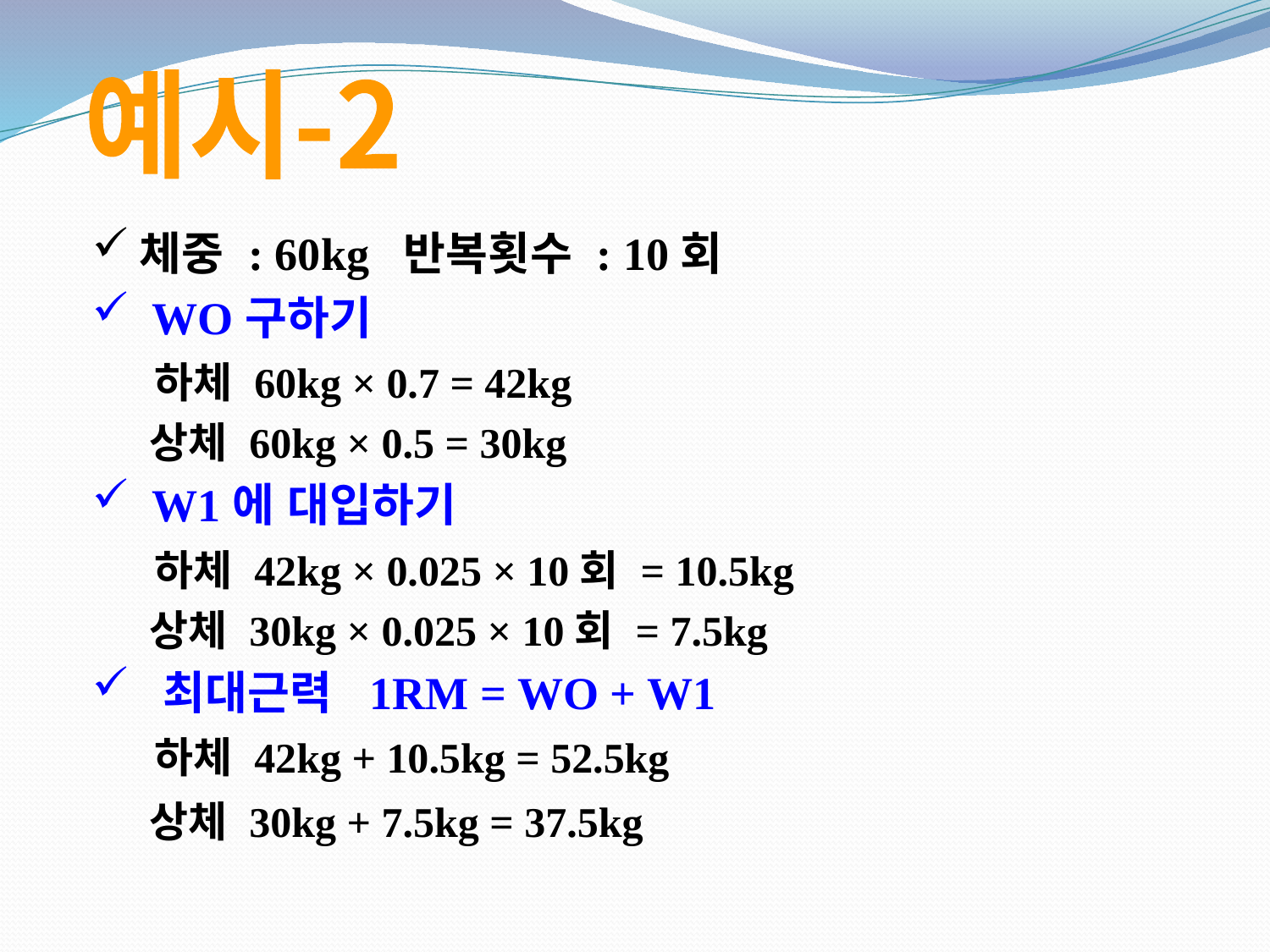

예시-2
체중 : 60kg  반복횟수 : 10회
 WO구하기
    하체 60kg × 0.7 = 42kg
    상체 60kg × 0.5 = 30kg
 W1에 대입하기
    하체 42kg × 0.025 × 10회 = 10.5kg
    상체 30kg × 0.025 × 10회 = 7.5kg
 최대근력  1RM = WO + W1
    하체 42kg + 10.5kg = 52.5kg
    상체 30kg + 7.5kg = 37.5kg